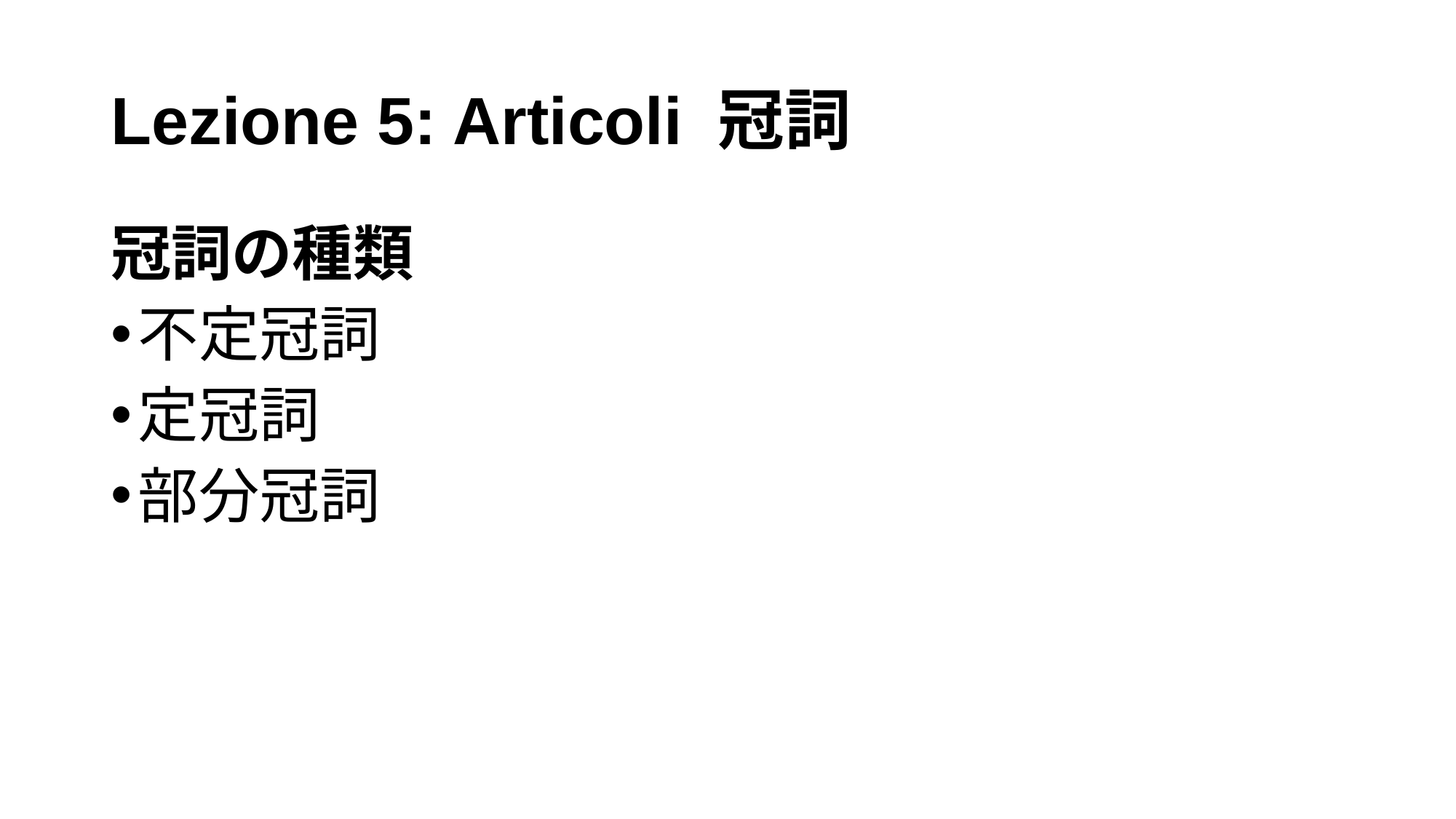

# Lezione 5: Articoli 冠詞
冠詞の種類
不定冠詞
定冠詞
部分冠詞